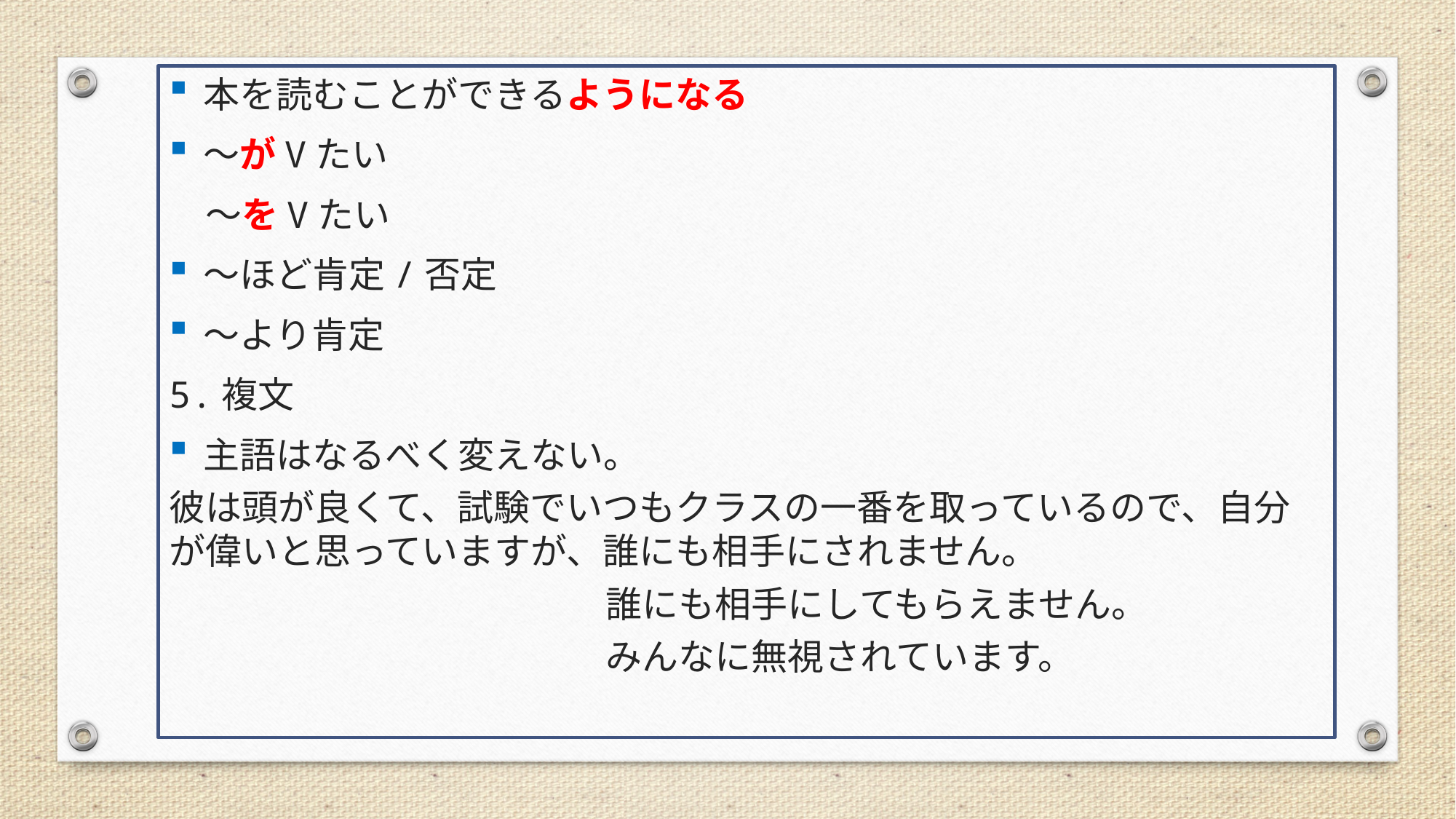

本を読むことができるようになる
～がVたい
　～をVたい
～ほど肯定/否定
～より肯定
5.複文
主語はなるべく変えない。
彼は頭が良くて、試験でいつもクラスの一番を取っているので、自分が偉いと思っていますが、誰にも相手にされません。
　　　　　　　　　　　　誰にも相手にしてもらえません。
　　　　　　　　　　　　みんなに無視されています。
20